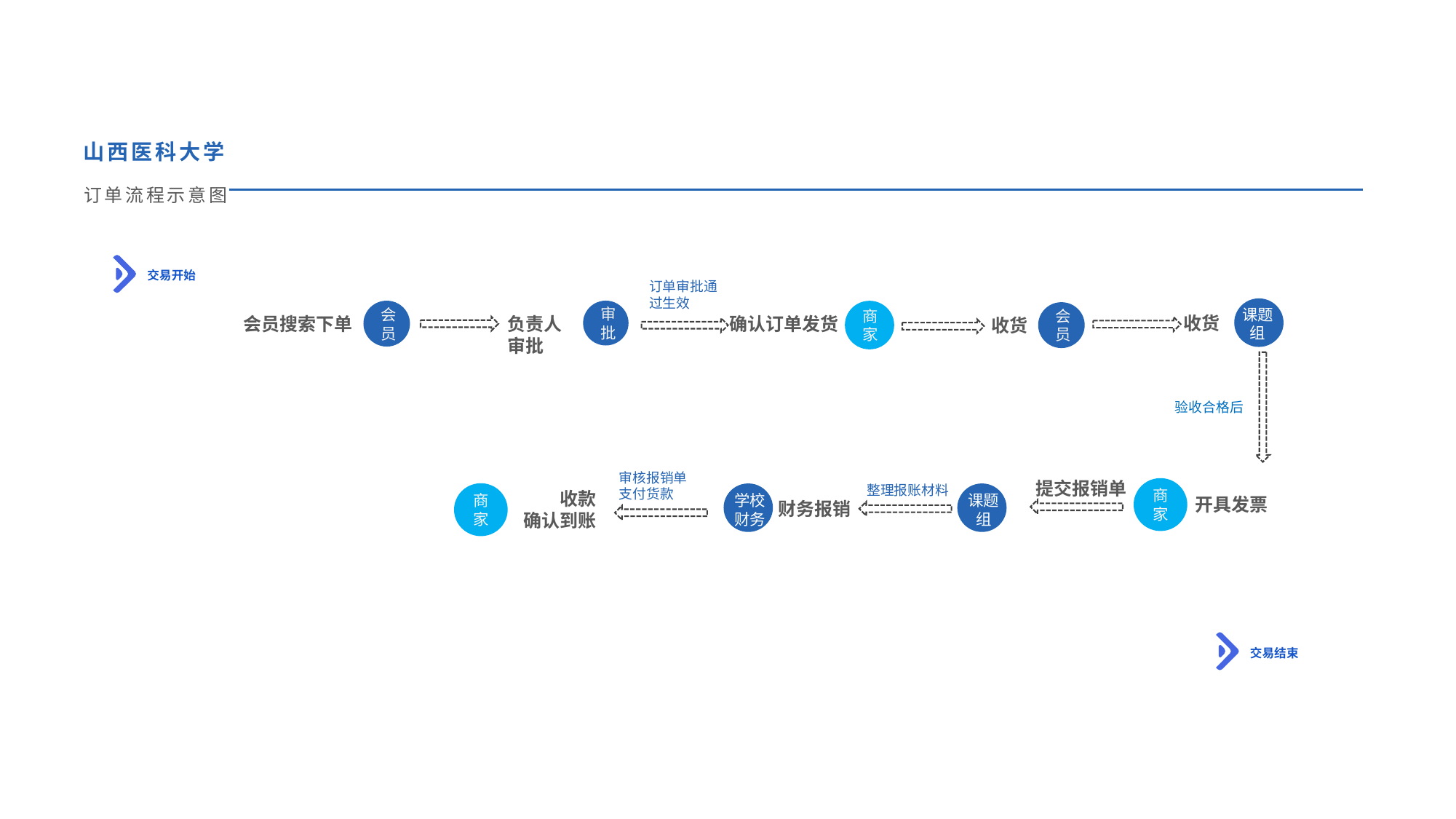

山西医科大学
订单流程示意图

交易开始
订单审批通过生效

课题组
验收合格后

会员
审批
商家
会员
收货
会员搜索下单
负责人
审批
确认订单发货
收货

审核报销单
支付货款
提交报销单
方专人
整理报账材料
开具发票
商家
收款
确认到账
商家

学校财务

课题组
财务报销

交易结束